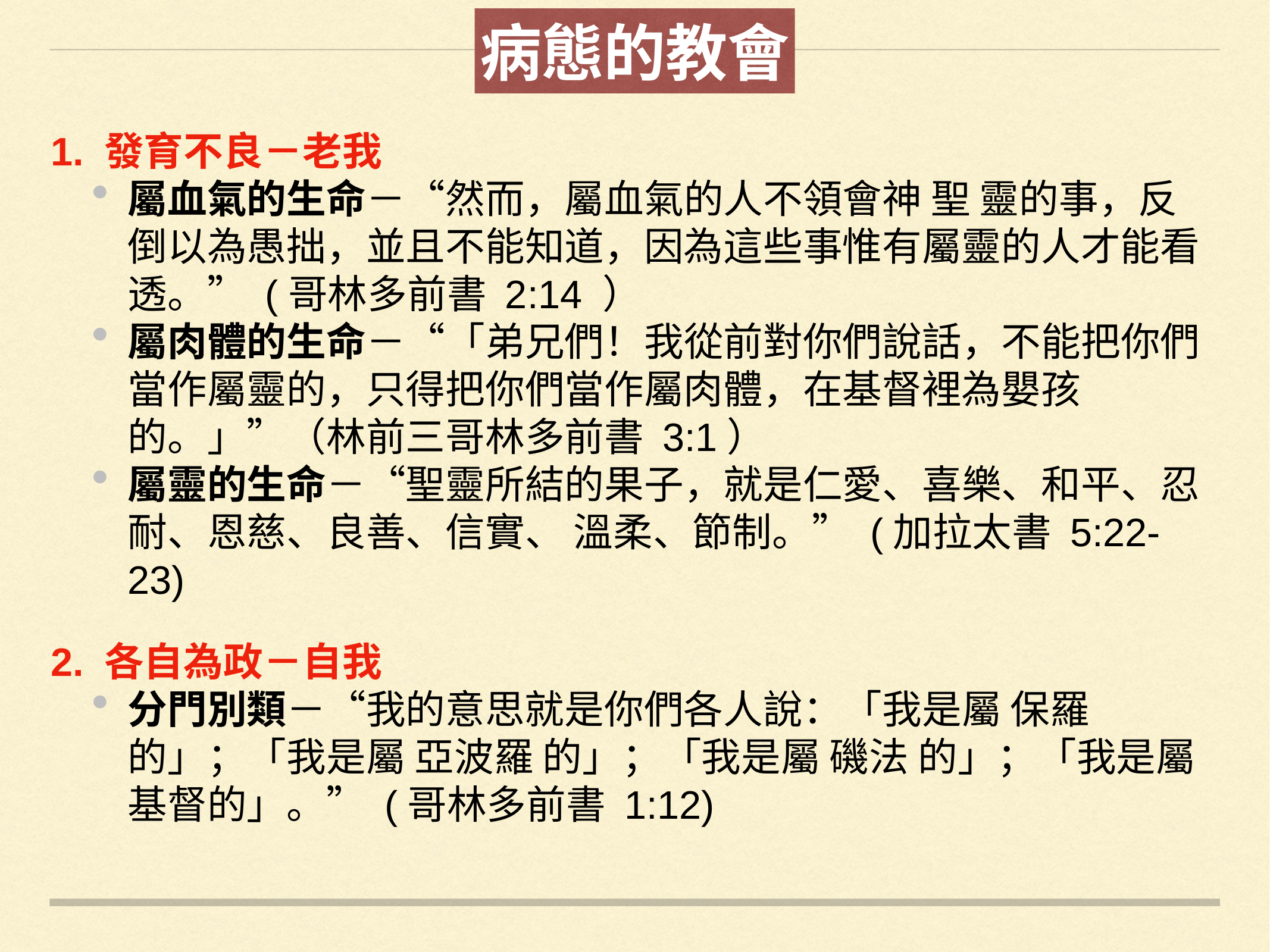

病態的教會
1. 發育不良－老我
屬血氣的生命－“然而，屬血氣的人不領會神 聖 靈的事，反倒以為愚拙，並且不能知道，因為這些事惟有屬靈的人才能看透。” (哥林多前書 2:14 ）
屬肉體的生命－“「弟兄們！我從前對你們說話，不能把你們當作屬靈的，只得把你們當作屬肉體，在基督裡為嬰孩的。」”（林前三哥林多前書 3:1）
屬靈的生命－“聖靈所結的果子，就是仁愛、喜樂、和平、忍耐、恩慈、良善、信實、 溫柔、節制。” (加拉太書 5:22-23)
2. 各自為政－自我
分門別類－“我的意思就是你們各人說：「我是屬 保羅 的」；「我是屬 亞波羅 的」；「我是屬 磯法 的」；「我是屬基督的」。” (哥林多前書 1:12)